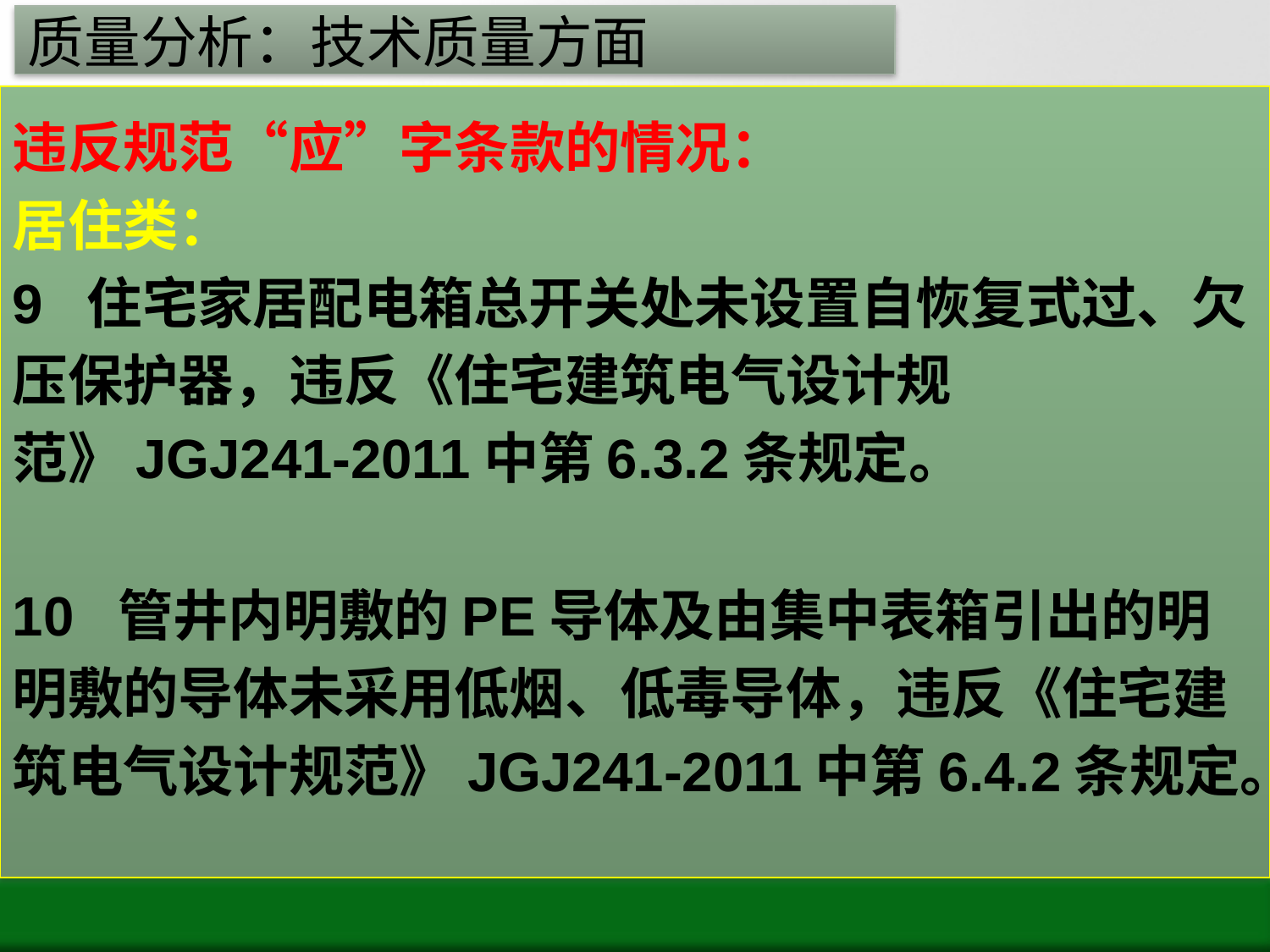

# 质量分析：技术质量方面
违反规范“应”字条款的情况：
居住类：
9  住宅家居配电箱总开关处未设置自恢复式过、欠压保护器，违反《住宅建筑电气设计规范》JGJ241-2011中第6.3.2条规定。

10  管井内明敷的PE导体及由集中表箱引出的明明敷的导体未采用低烟、低毒导体，违反《住宅建筑电气设计规范》JGJ241-2011中第6.4.2条规定。